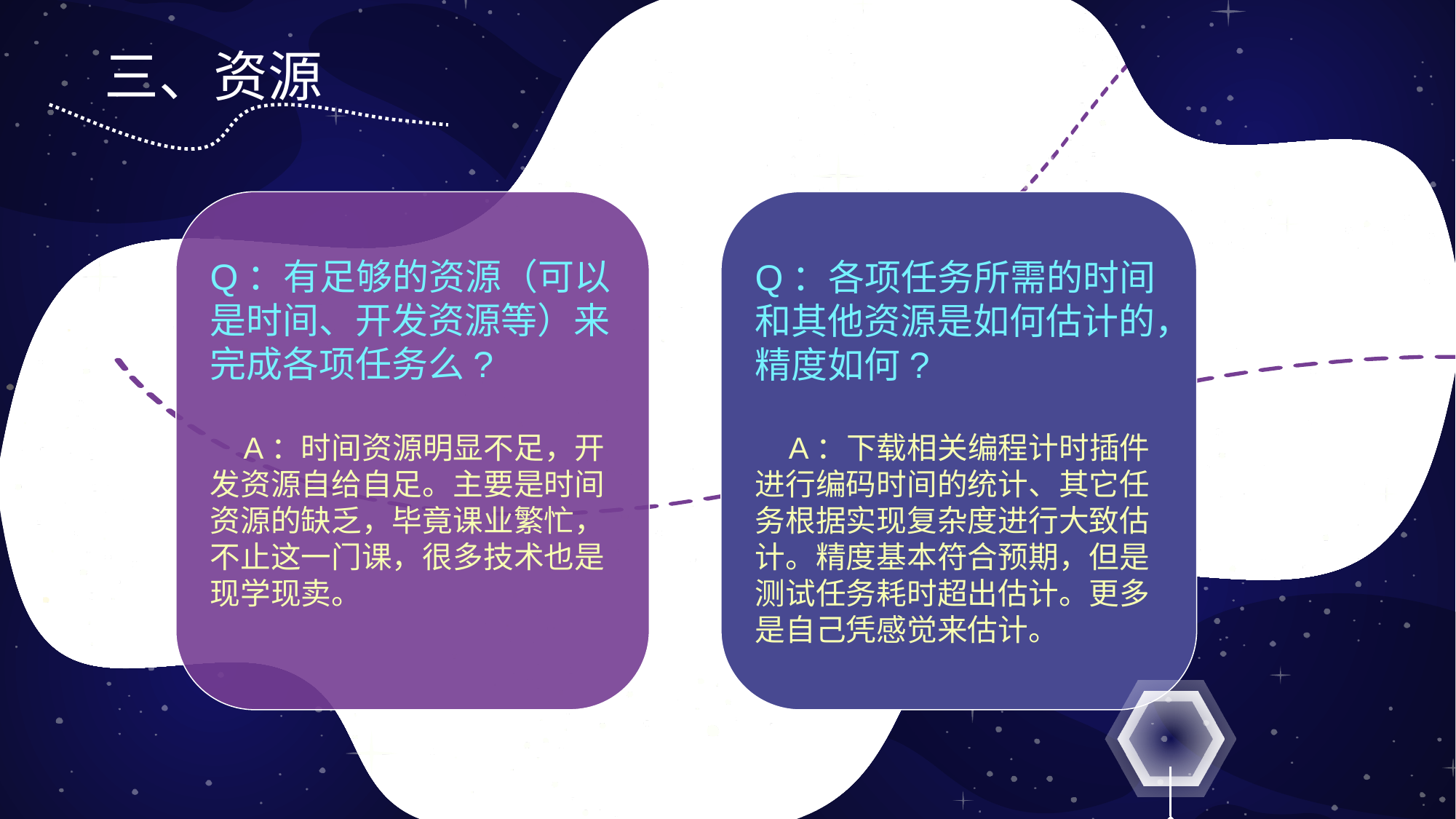

三、资源

Q：有足够的资源（可以是时间、开发资源等）来完成各项任务么?

    A：时间资源明显不足，开发资源自给自足。主要是时间资源的缺乏，毕竟课业繁忙，不止这一门课，很多技术也是现学现卖。

Q：各项任务所需的时间和其他资源是如何估计的，精度如何?

    A：下载相关编程计时插件进行编码时间的统计、其它任务根据实现复杂度进行大致估计。精度基本符合预期，但是测试任务耗时超出估计。更多是自己凭感觉来估计。